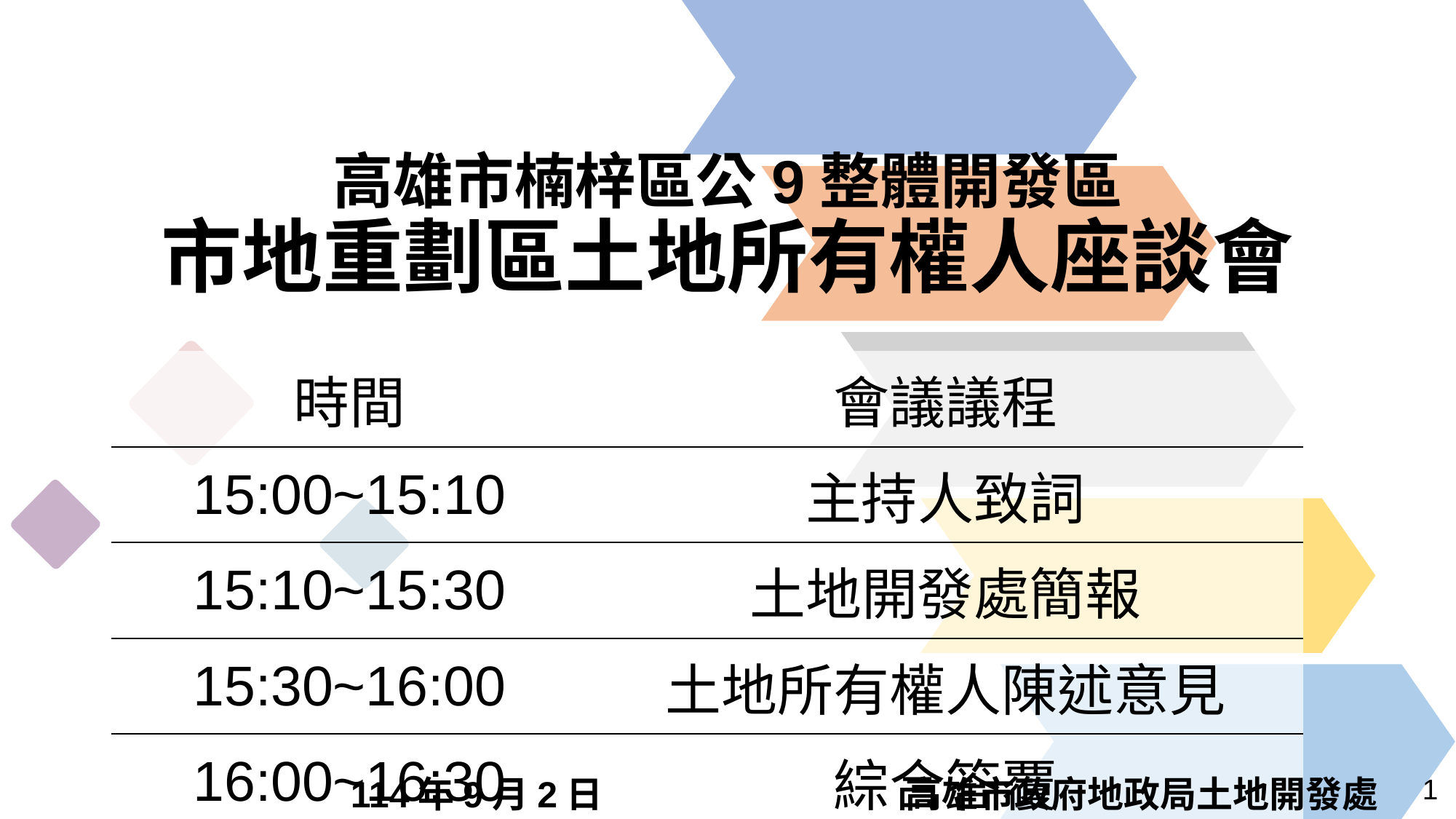

# 高雄市楠梓區公9整體開發區 市地重劃區土地所有權人座談會

| 時間 | 會議議程 |
| --- | --- |
| 15:00~15:10 | 主持人致詞 |
| 15:10~15:30 | 土地開發處簡報 |
| 15:30~16:00 | 土地所有權人陳述意見 |
| 16:00~16:30 | 綜合答覆 |

1
114年9月2日                                     高雄市政府地政局土地開發處